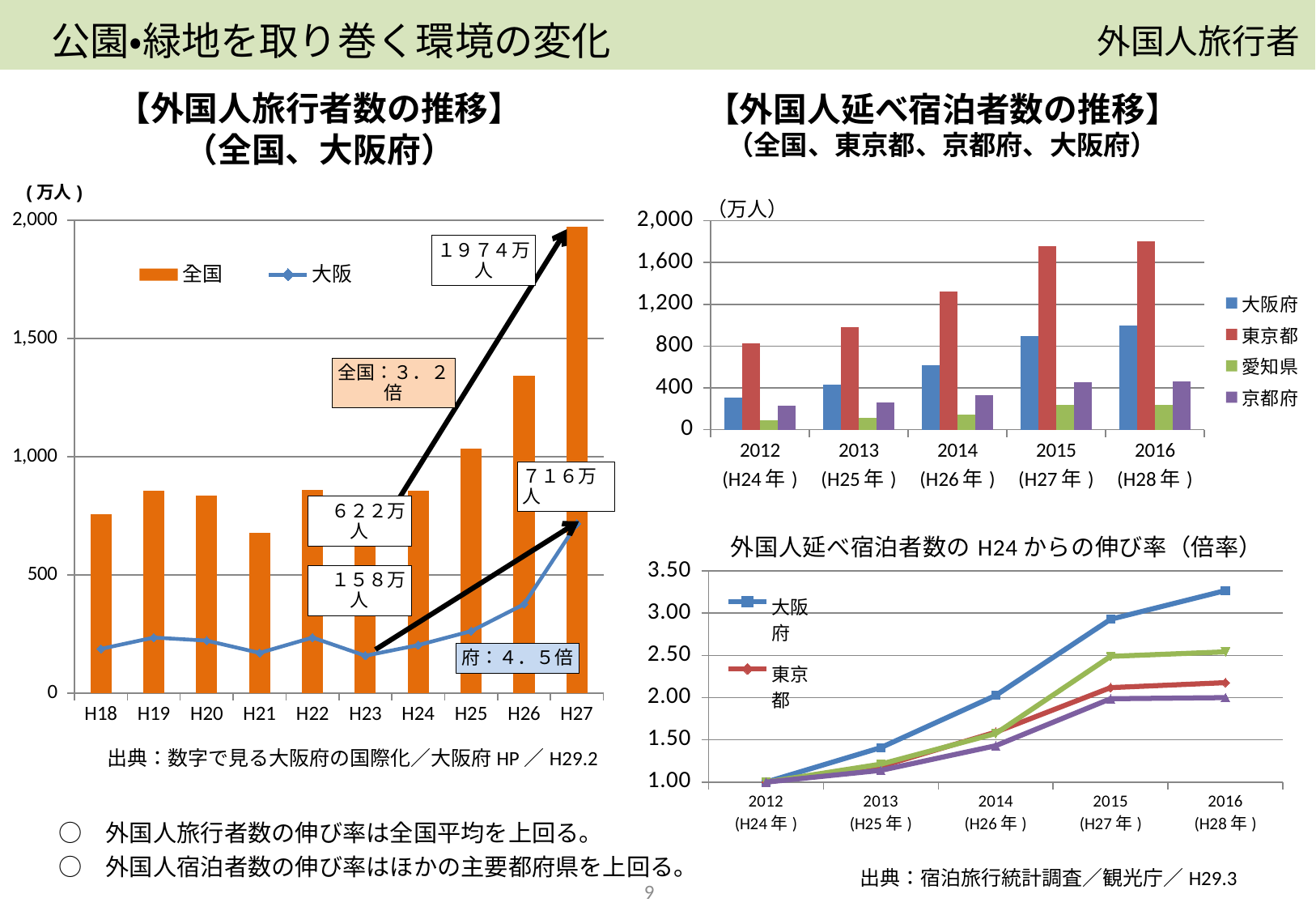

公園・緑地を取り巻く環境の変化
外国人旅行者
【外国人延べ宿泊者数の推移】
（全国、東京都、京都府、大阪府）
【外国人旅行者数の推移】
（全国、大阪府）

### Chart

| Category | 全国 | 大阪 |
|---|---|---|
| H18 | 756.0 | 187.0 |
| H19 | 855.0 | 235.0 |
| H20 | 835.0 | 222.0 |
| H21 | 679.0 | 170.0 |
| H22 | 861.0 | 235.0 |
| H23 | 622.0 | 158.0 |
| H24 | 856.0 | 203.0 |
| H25 | 1036.0 | 262.0 |
| H26 | 1341.0 | 376.0 |
| H27 | 1974.0 | 716.0 |

### Chart

| Category | 大阪府 | 東京都 | 愛知県 | 京都府 |
|---|---|---|---|---|
| 2012
(H24年) | 306.0 | 829.0 | 94.0 | 230.0 |
| 2013
(H25年) | 431.0 | 983.0 | 114.0 | 262.0 |
| 2014
(H26年) | 620.0 | 1319.0 | 148.0 | 329.0 |
| 2015
(H27年) | 896.0 | 1756.0 | 234.0 | 457.0 |
| 2016
(H28年) | 1000.0 | 1805.0 | 239.0 | 460.0 |
１９７４万人
全国：３．２倍
７１６万人
　６２２万人

### Chart: 外国人延べ宿泊者数のH24からの伸び率（倍率）

| Category | 大阪府 | 東京都 | 愛知県 | 京都府 |
|---|---|---|---|---|
| 2012
(H24年) | 1.0 | 1.0 | 1.0 | 1.0 |
| 2013
(H25年) | 1.408496732026144 | 1.1857659831121834 | 1.2127659574468086 | 1.1391304347826088 |
| 2014
(H26年) | 2.026143790849673 | 1.5910735826296742 | 1.574468085106383 | 1.4304347826086956 |
| 2015
(H27年) | 2.9281045751633985 | 2.118214716525935 | 2.4893617021276597 | 1.9869565217391305 |
| 2016
(H28年) | 3.2679738562091503 | 2.1773220747889024 | 2.5425531914893615 | 2.0 |
　１５８万人
府：４．５倍
出典：数字で見る大阪府の国際化／大阪府HP／H29.2
　○　外国人旅行者数の伸び率は全国平均を上回る。
　○　外国人宿泊者数の伸び率はほかの主要都府県を上回る。
出典：宿泊旅行統計調査／観光庁／H29.3
9